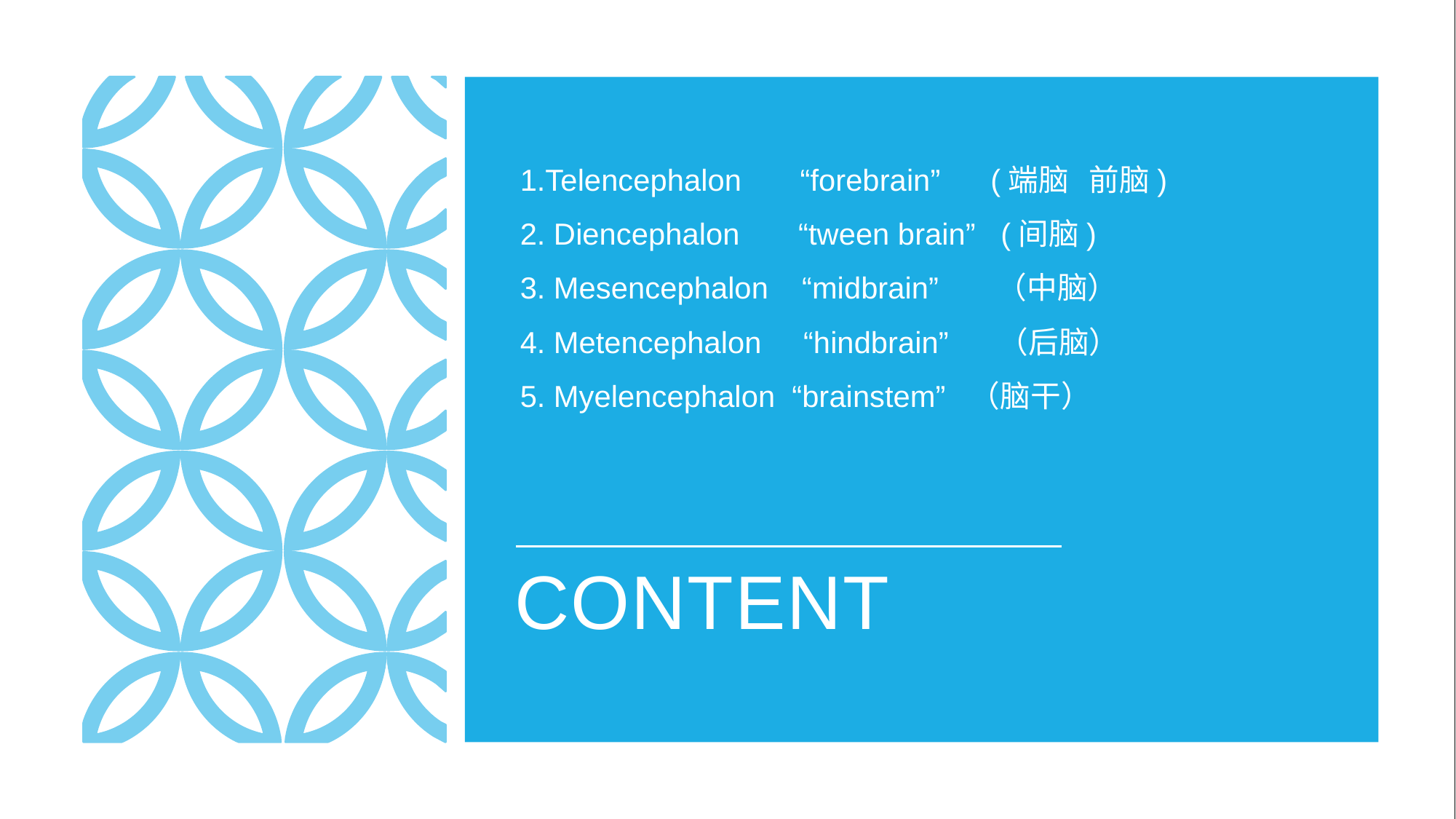

1.Telencephalon       “forebrain”      (端脑   前脑)
2. Diencephalon       “tween brain”   (间脑)
3. Mesencephalon    “midbrain”      （中脑）
4. Metencephalon     “hindbrain”     （后脑）
5. Myelencephalon  “brainstem”  （脑干）

# content